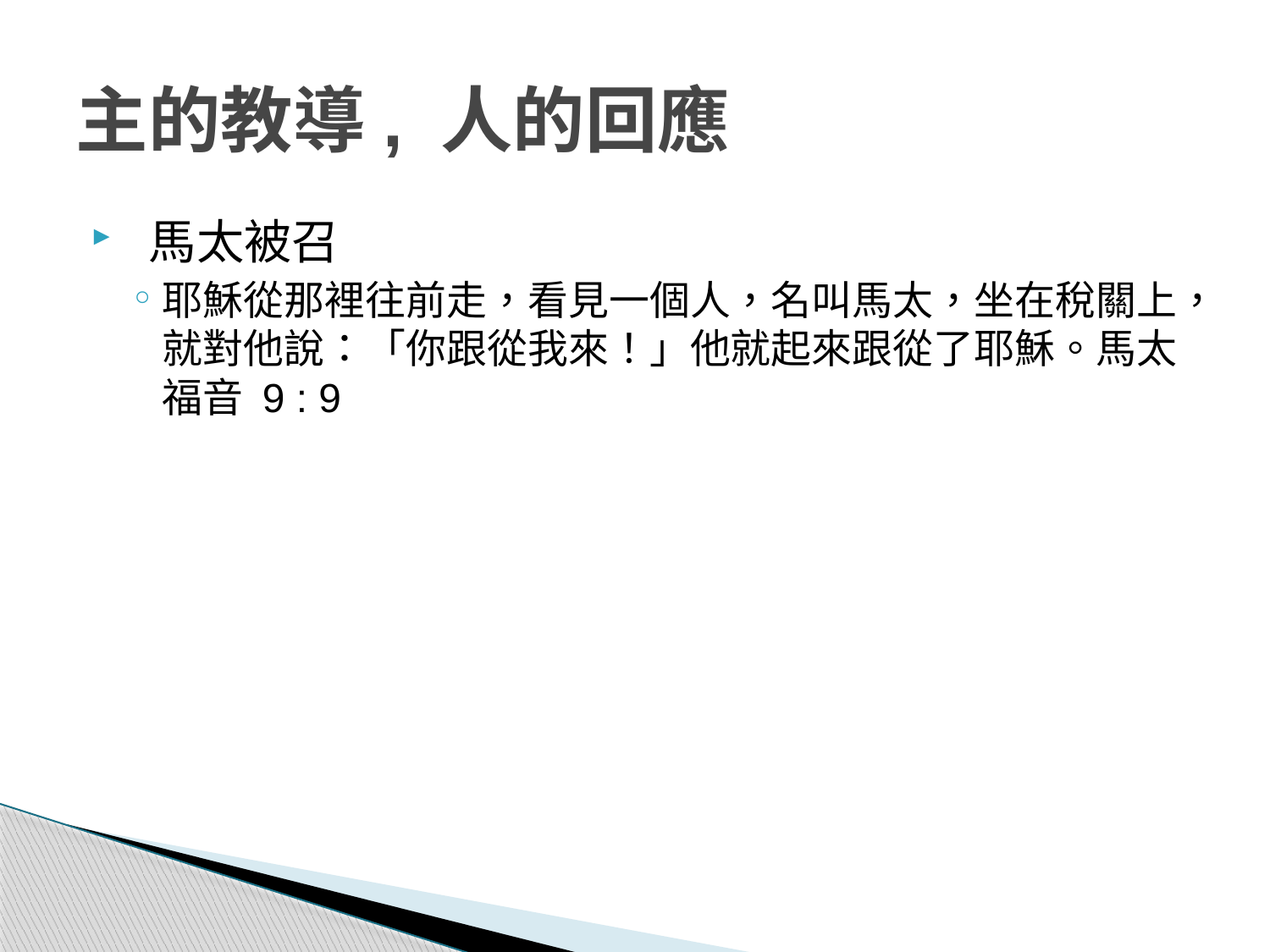

# 主的教導, 人的回應
 馬太被召
耶穌從那裡往前走，看見一個人，名叫馬太，坐在稅關上，就對他說：「你跟從我來！」他就起來跟從了耶穌。馬太福音 9 : 9